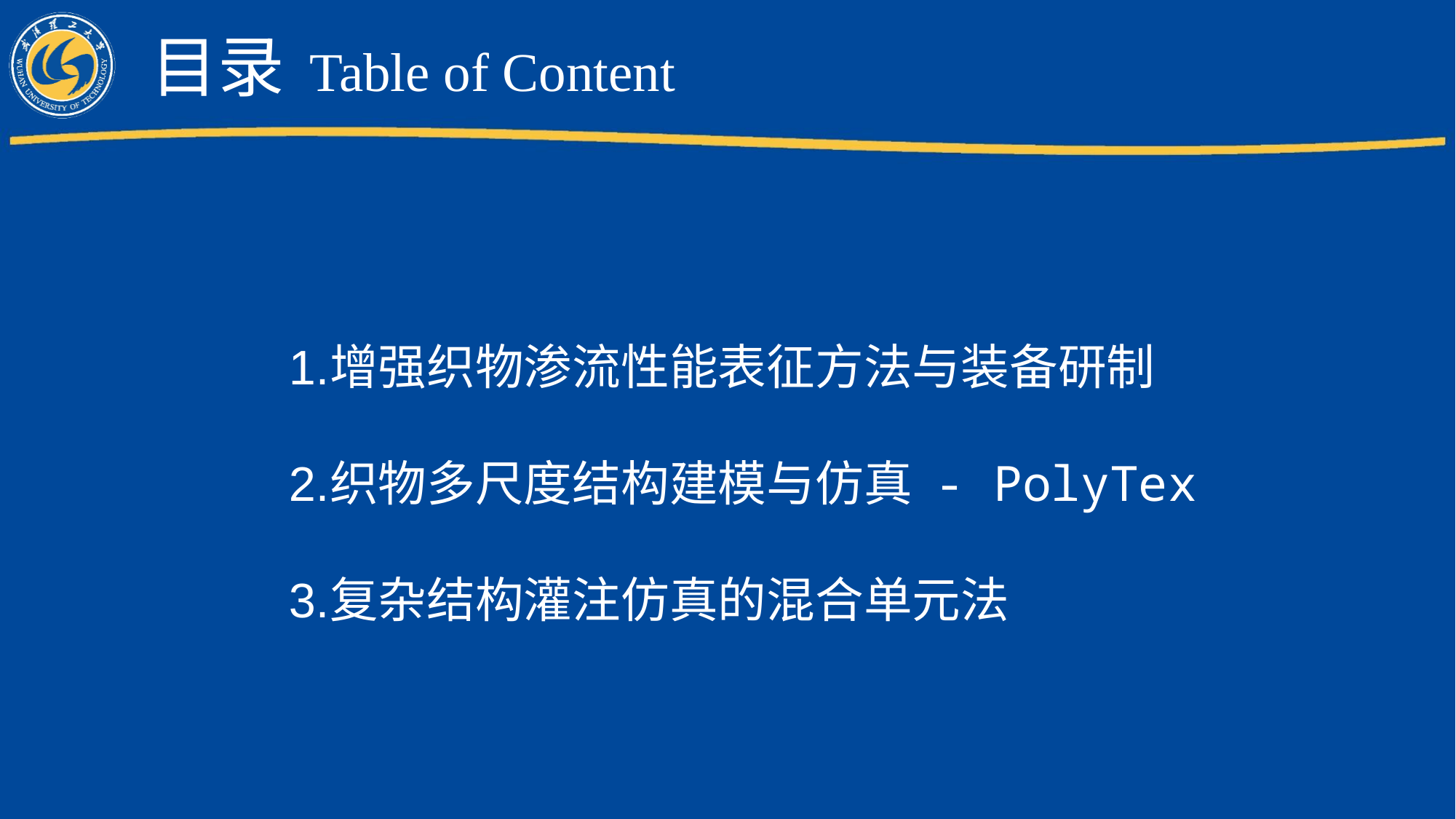

增强织物渗流性能表征方法与装备研制
织物多尺度结构建模与仿真 - PolyTex
复杂结构灌注仿真的混合单元法